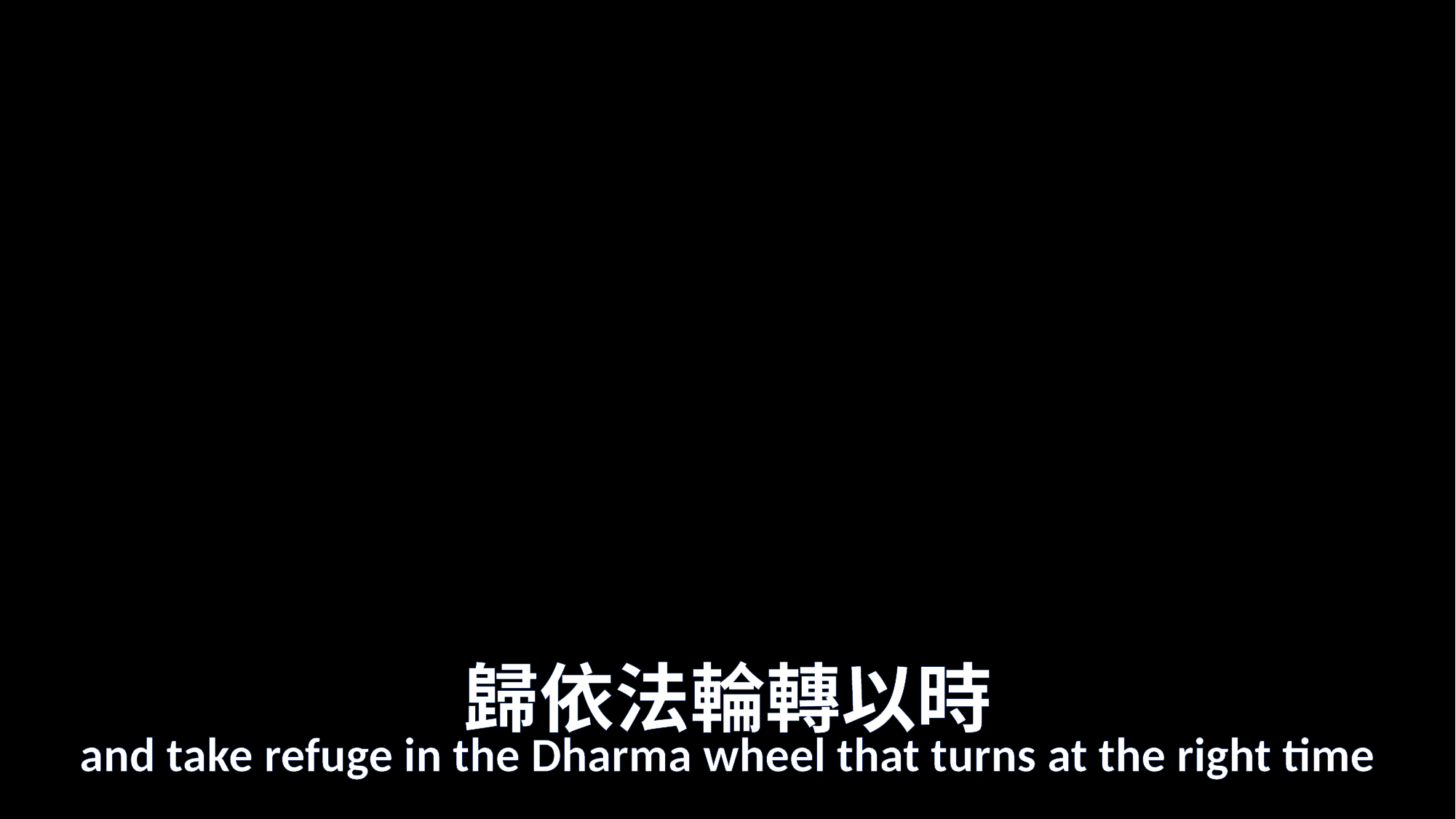

# 歸依法輪轉以時
and take refuge in the Dharma wheel that turns at the right time